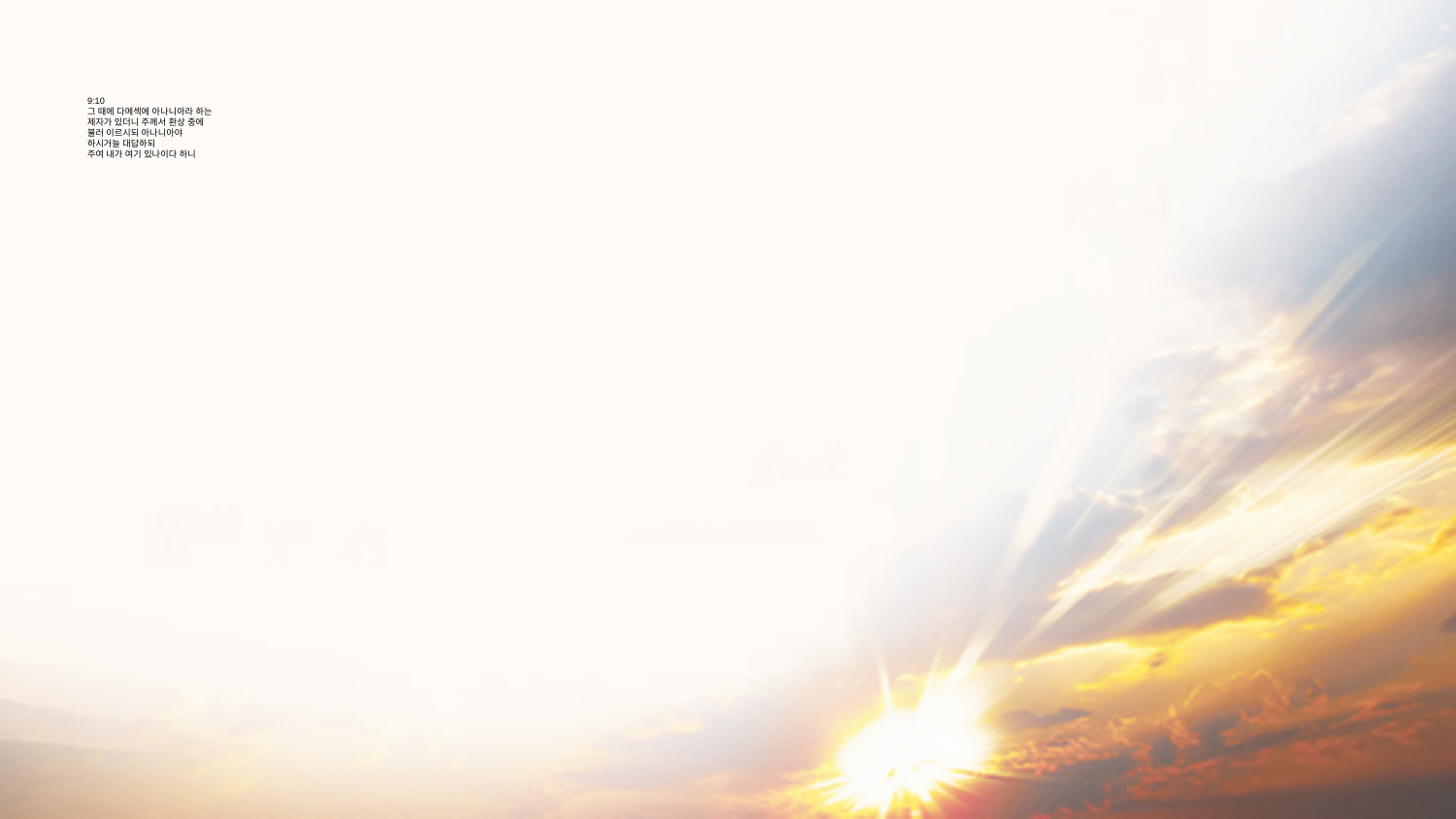

# 9:10 그 때에 다메섹에 아나니아라 하는 제자가 있더니 주께서 환상 중에 불러 이르시되 아나니아야 하시거늘 대답하되 주여 내가 여기 있나이다 하니